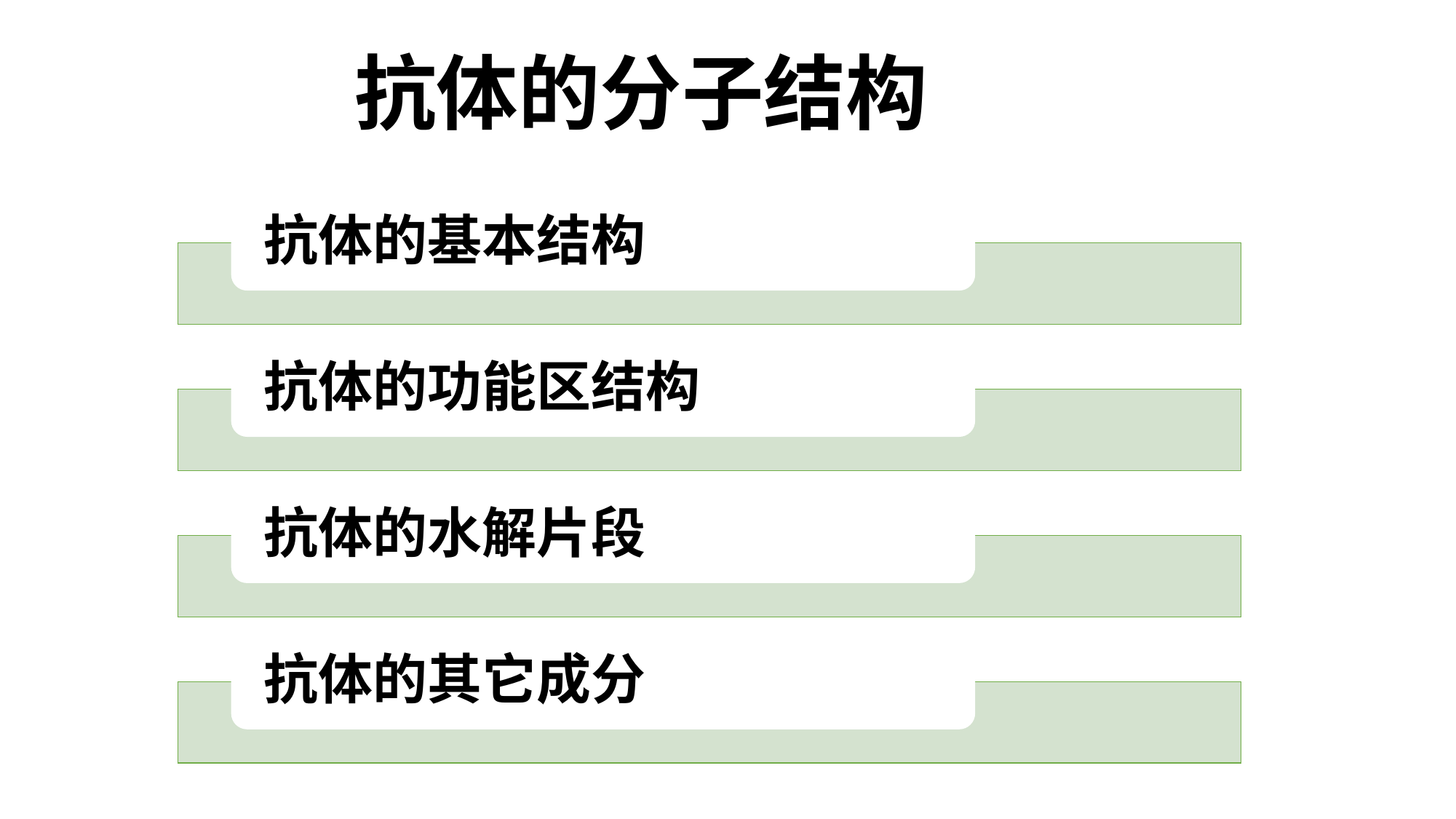

# 抗体的分子结构
抗体的基本结构

抗体的功能区结构

抗体的水解片段

抗体的其它成分